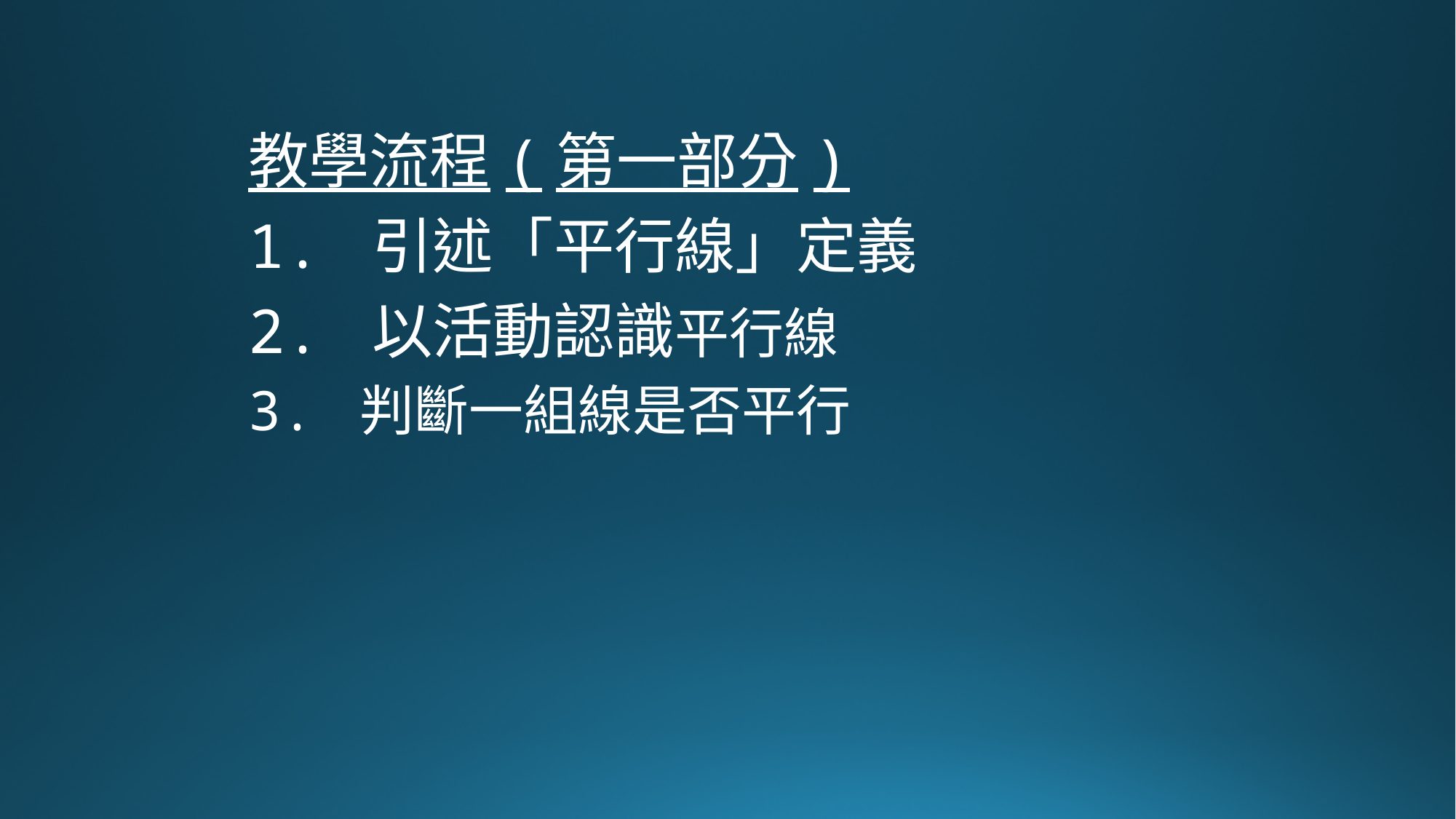

教學流程(第一部分)
1. 引述「平行線」定義
2. 以活動認識平行線
3. 判斷一組線是否平行